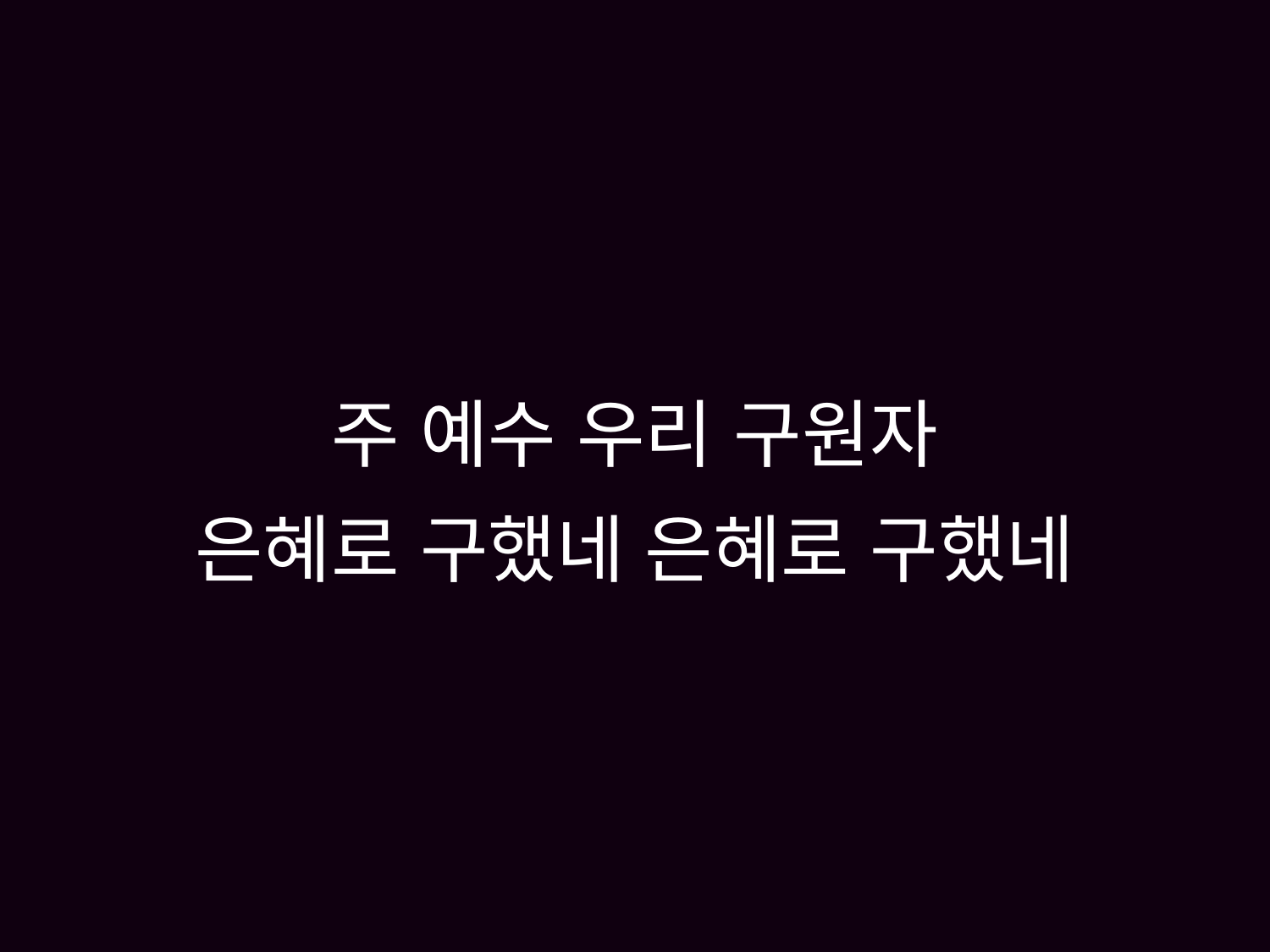

# 주 예수 우리 구원자 은혜로 구했네 은혜로 구했네